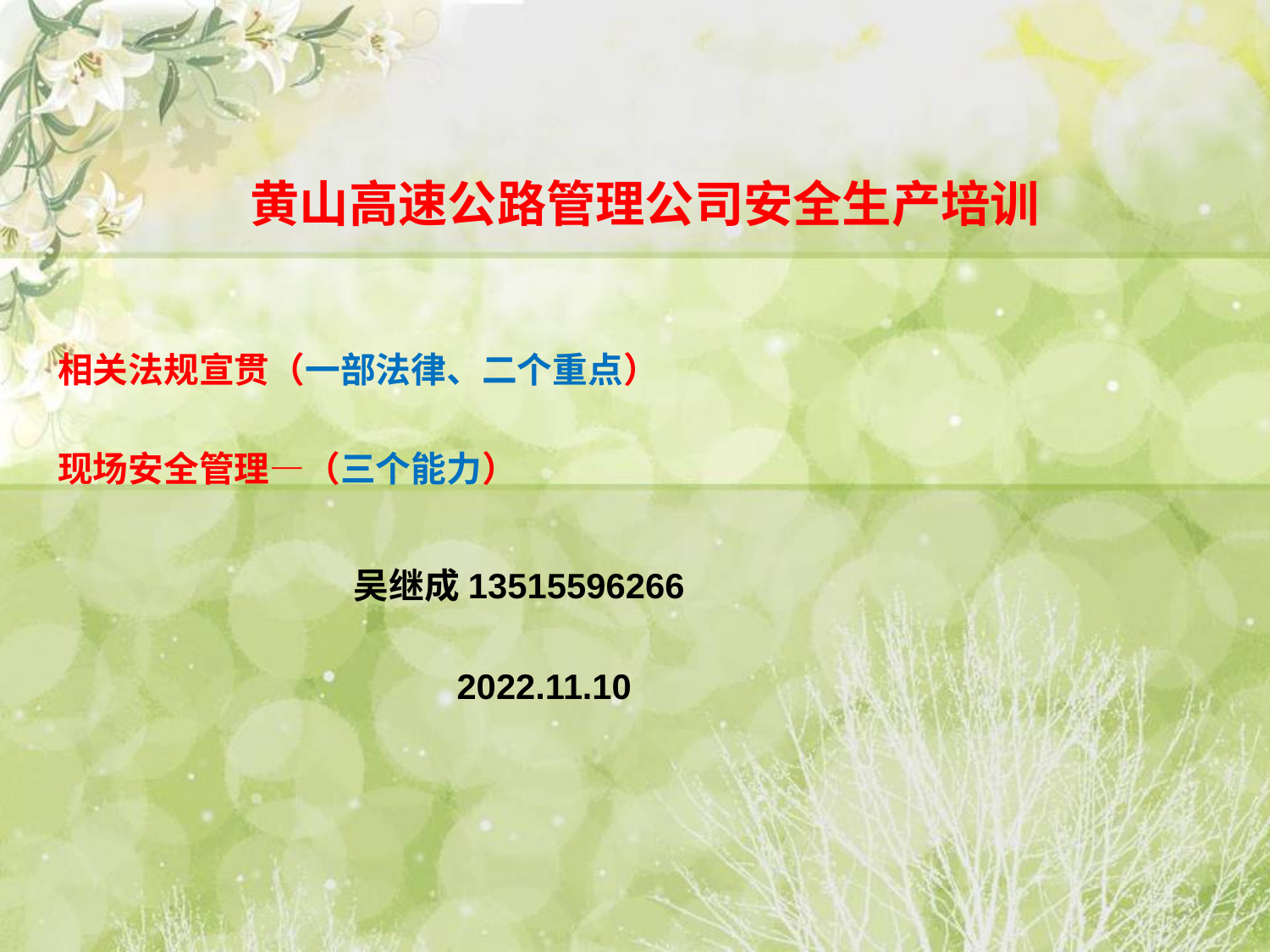

#

黄山高速公路管理公司安全生产培训

相关法规宣贯（一部法律、二个重点）

现场安全管理—（三个能力）

                              吴继成13515596266

                                         2022.11.10